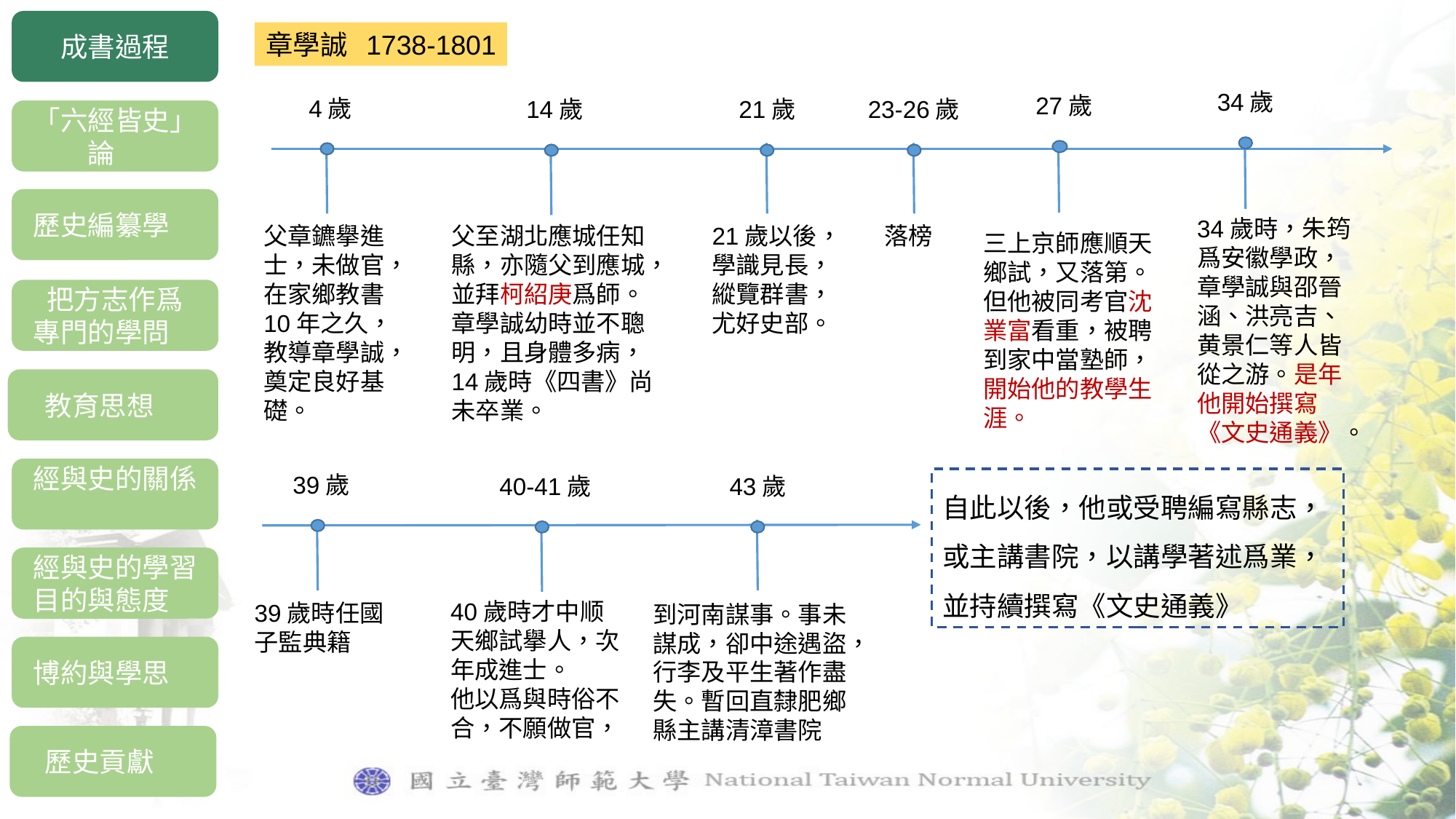

成書過程
「六經皆史」論
歷史編纂學
把方志作爲
專門的學問
教育思想
經與史的關係
經與史的學習目的與態度
博約與學思
歷史貢獻
章學誠  1738-1801
 34歲
 27歲
 4歲
 14歲
 21歲
 23-26歲

34歲時，朱筠爲安徽學政，章學誠與邵晉涵、洪亮吉、黄景仁等人皆從之游。是年他開始撰寫《文史通義》。
落榜
父章鑣擧進士，未做官，在家鄉教書10年之久，教導章學誠，奠定良好基礎。
父至湖北應城任知縣，亦隨父到應城，並拜柯紹庚爲師。
章學誠幼時並不聰明，且身體多病，14歲時《四書》尚未卒業。
21歲以後，學識見長，縱覽群書，尤好史部。
三上京師應順天鄉試，又落第。但他被同考官沈業富看重，被聘到家中當塾師，開始他的教學生涯。
 39歲
 40-41歲
 43歲

40歲時才中顺天鄉試擧人，次年成進士。
他以爲與時俗不合，不願做官，
39歲時任國子監典籍
到河南謀事。事未謀成，卻中途遇盜，行李及平生著作盡失。暫回直隸肥鄉縣主講清漳書院
自此以後，他或受聘編寫縣志，或主講書院，以講學著述爲業，並持續撰寫《文史通義》